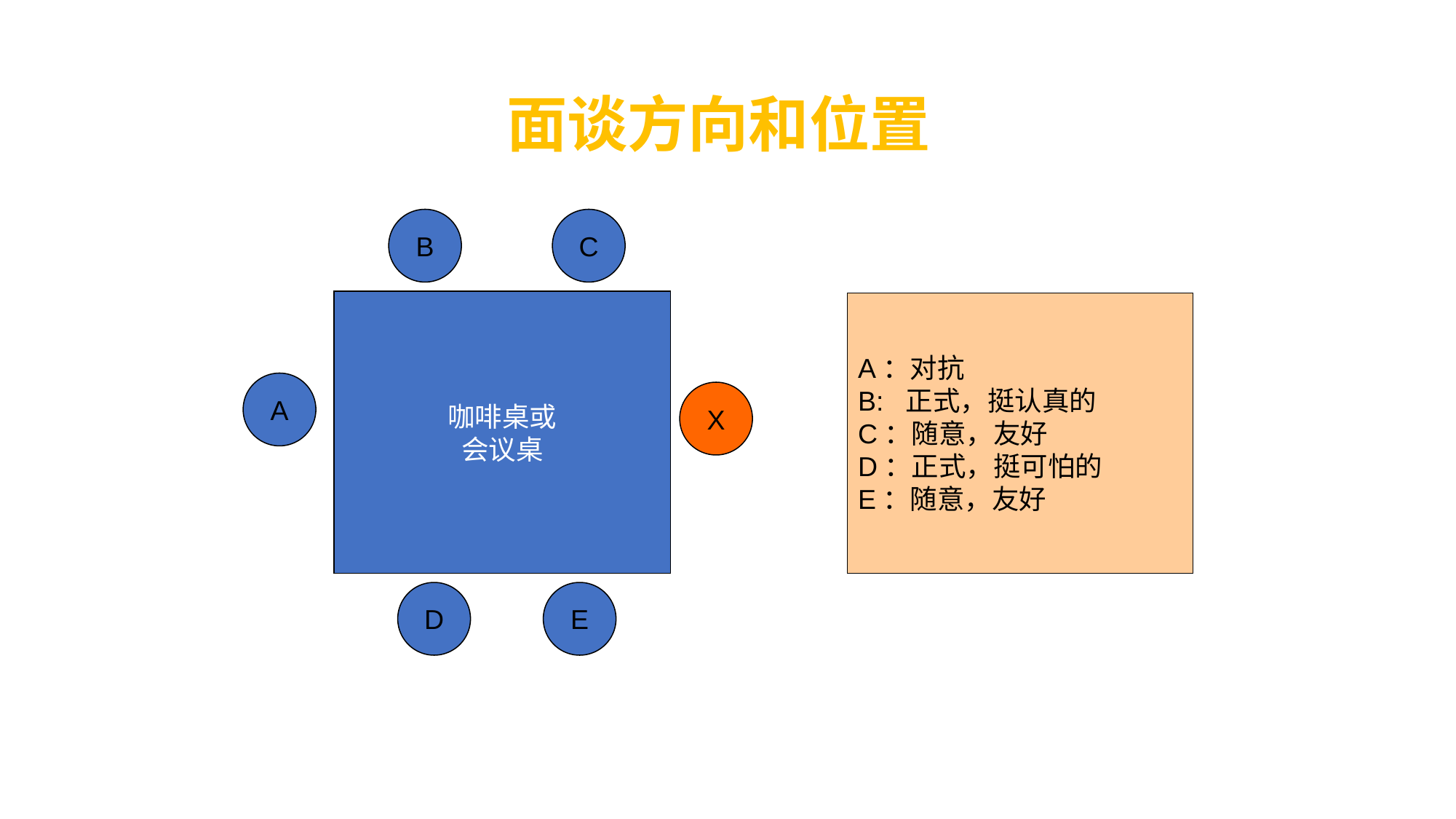

面谈方向和位置
B
C
咖啡桌或
会议桌
A：对抗
B:  正式，挺认真的
C：随意，友好
D：正式，挺可怕的
E：随意，友好
A
X
D
E